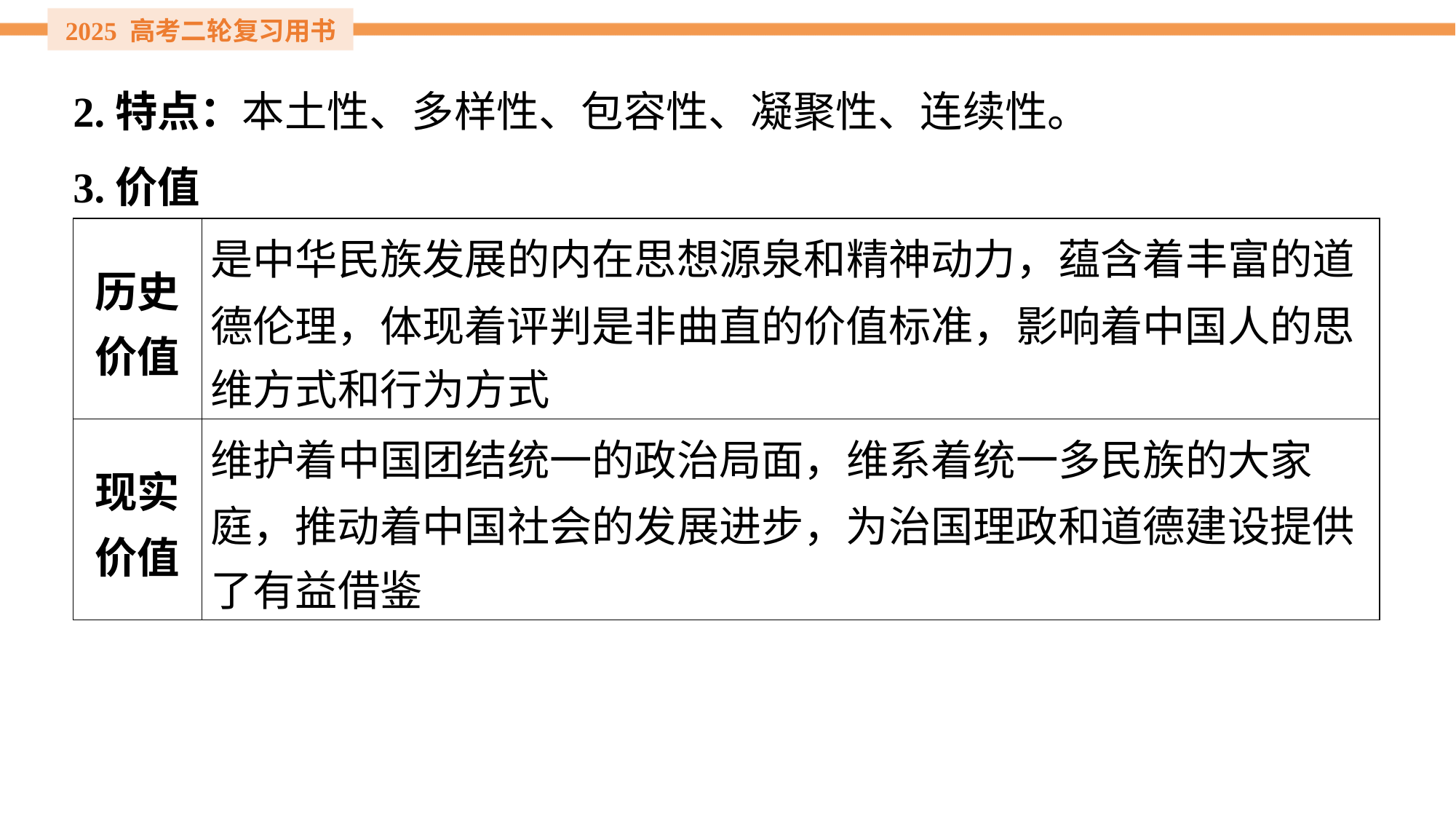

2.特点：本土性、多样性、包容性、凝聚性、连续性。
3.价值
| 历史 价值 | 是中华民族发展的内在思想源泉和精神动力，蕴含着丰富的道 德伦理，体现着评判是非曲直的价值标准，影响着中国人的思 维方式和行为方式 |
| --- | --- |
| 现实 价值 | 维护着中国团结统一的政治局面，维系着统一多民族的大家 庭，推动着中国社会的发展进步，为治国理政和道德建设提供 了有益借鉴 |